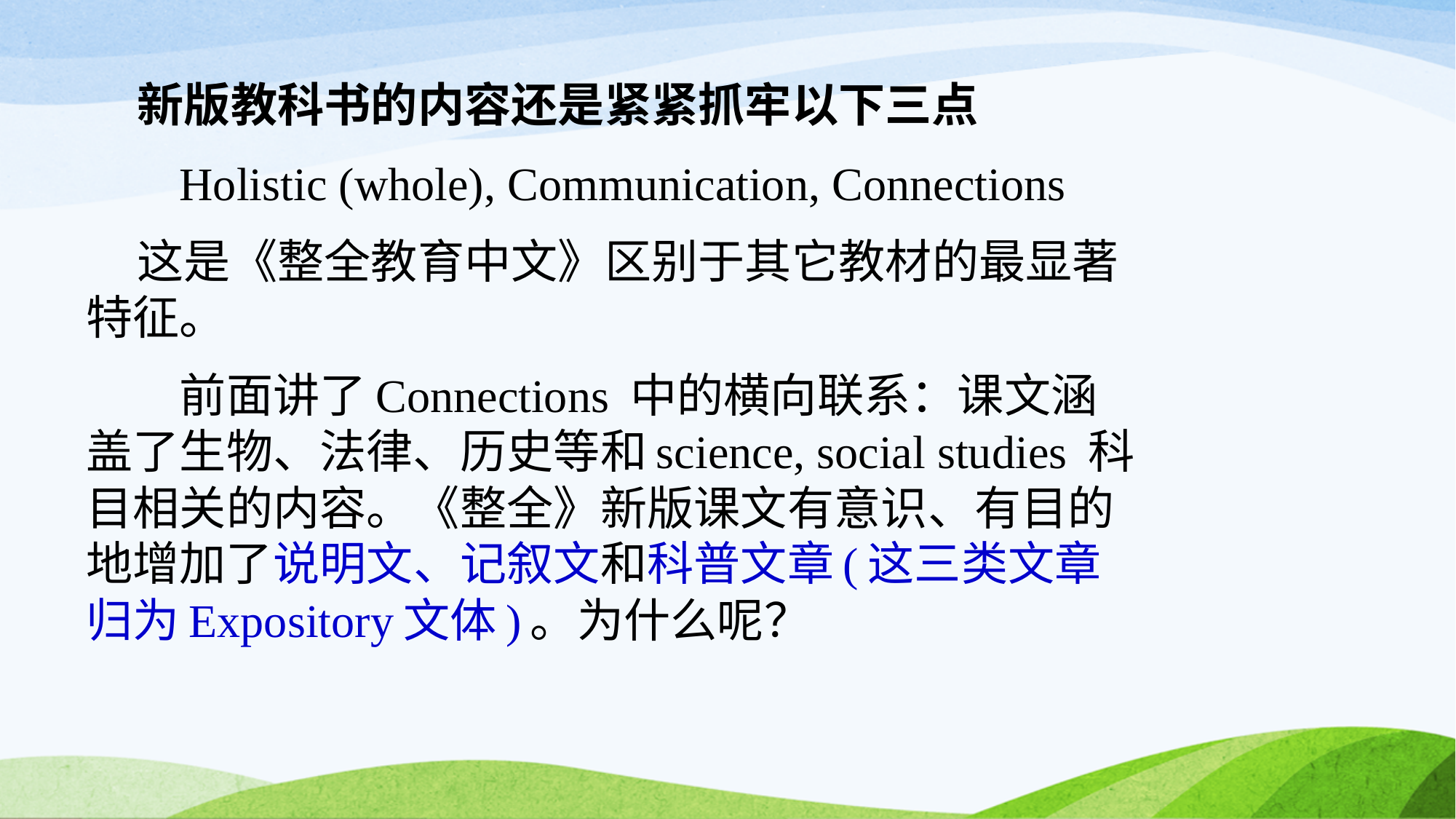

新版教科书的内容还是紧紧抓牢以下三点
        Holistic (whole), Communication, Connections
    这是《整全教育中文》区别于其它教材的最显著特征。
        前面讲了Connections 中的横向联系：课文涵盖了生物、法律、历史等和science, social studies 科目相关的内容。《整全》新版课文有意识、有目的地增加了说明文、记叙文和科普文章(这三类文章归为Expository文体)。为什么呢？